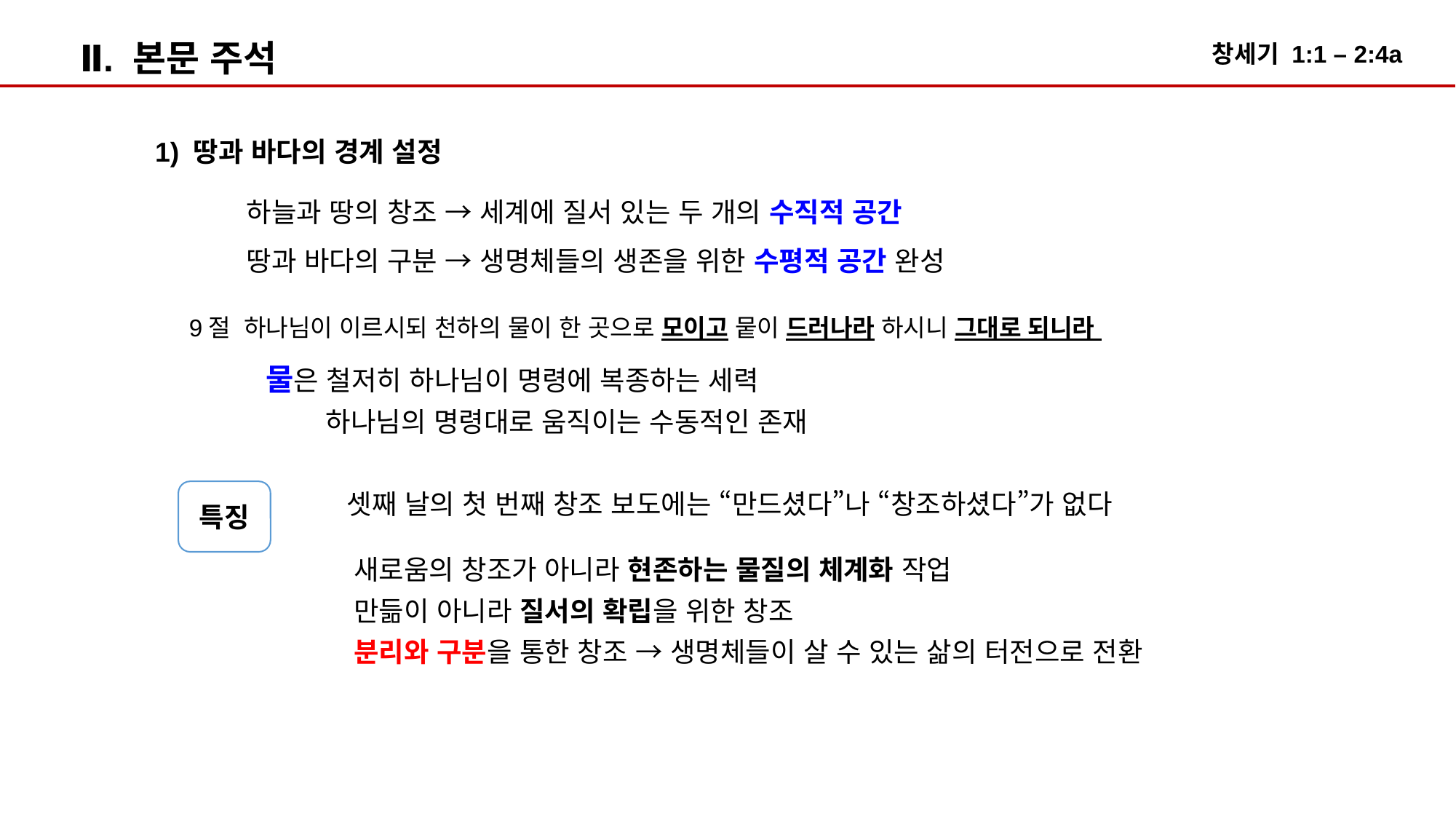

Ⅱ. 본문 주석
1) 땅과 바다의 경계 설정
하늘과 땅의 창조 → 세계에 질서 있는 두 개의 수직적 공간
땅과 바다의 구분 → 생명체들의 생존을 위한 수평적 공간 완성
9절  하나님이 이르시되 천하의 물이 한 곳으로 모이고 뭍이 드러나라 하시니 그대로 되니라
물은 철저히 하나님이 명령에 복종하는 세력
       하나님의 명령대로 움직이는 수동적인 존재
특징
셋째 날의 첫 번째 창조 보도에는 “만드셨다”나 “창조하셨다”가 없다
새로움의 창조가 아니라 현존하는 물질의 체계화 작업
만듦이 아니라 질서의 확립을 위한 창조
분리와 구분을 통한 창조 → 생명체들이 살 수 있는 삶의 터전으로 전환